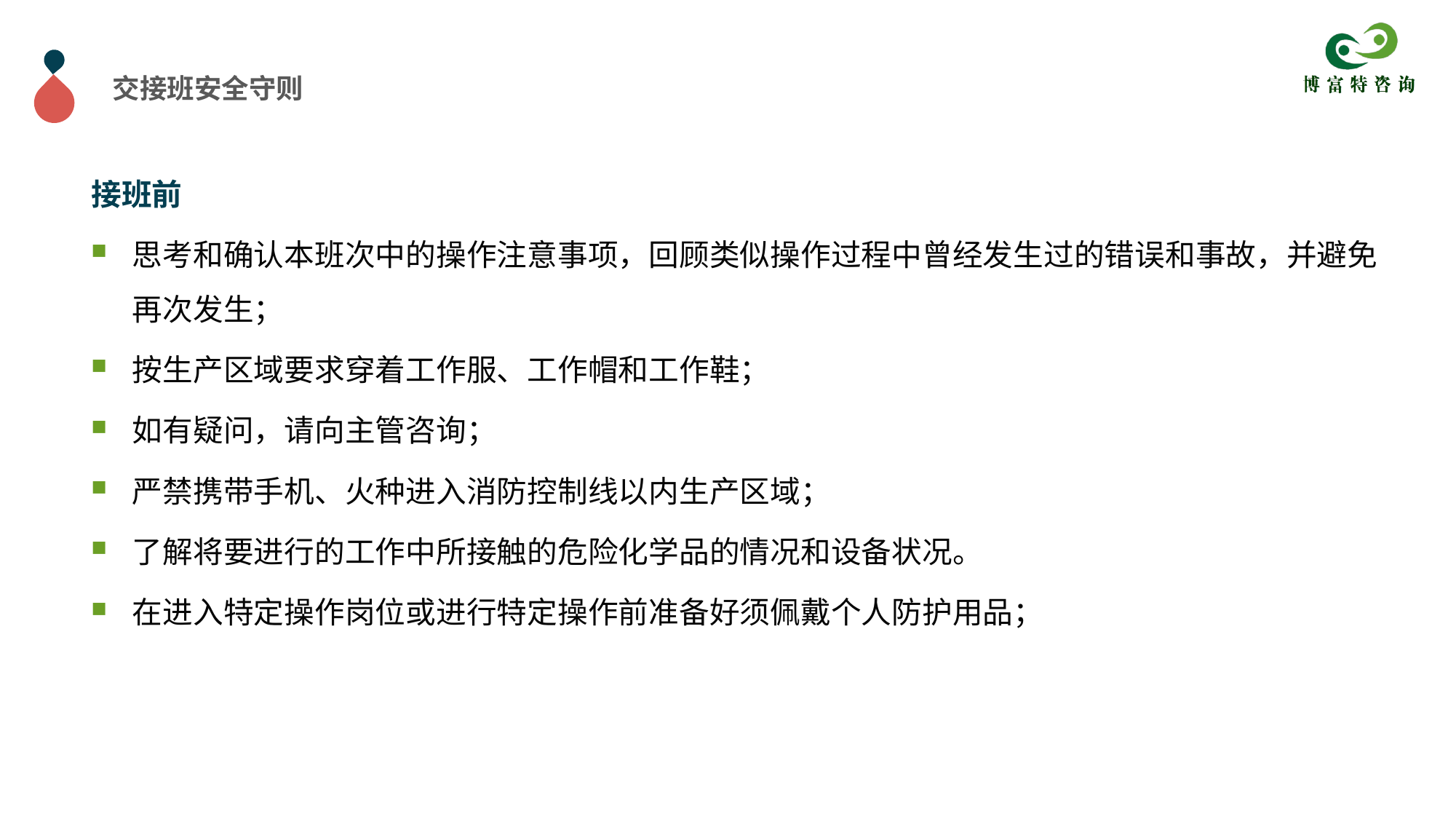

交接班安全守则
接班前
思考和确认本班次中的操作注意事项，回顾类似操作过程中曾经发生过的错误和事故，并避免再次发生；
按生产区域要求穿着工作服、工作帽和工作鞋；
如有疑问，请向主管咨询；
严禁携带手机、火种进入消防控制线以内生产区域；
了解将要进行的工作中所接触的危险化学品的情况和设备状况。
在进入特定操作岗位或进行特定操作前准备好须佩戴个人防护用品；